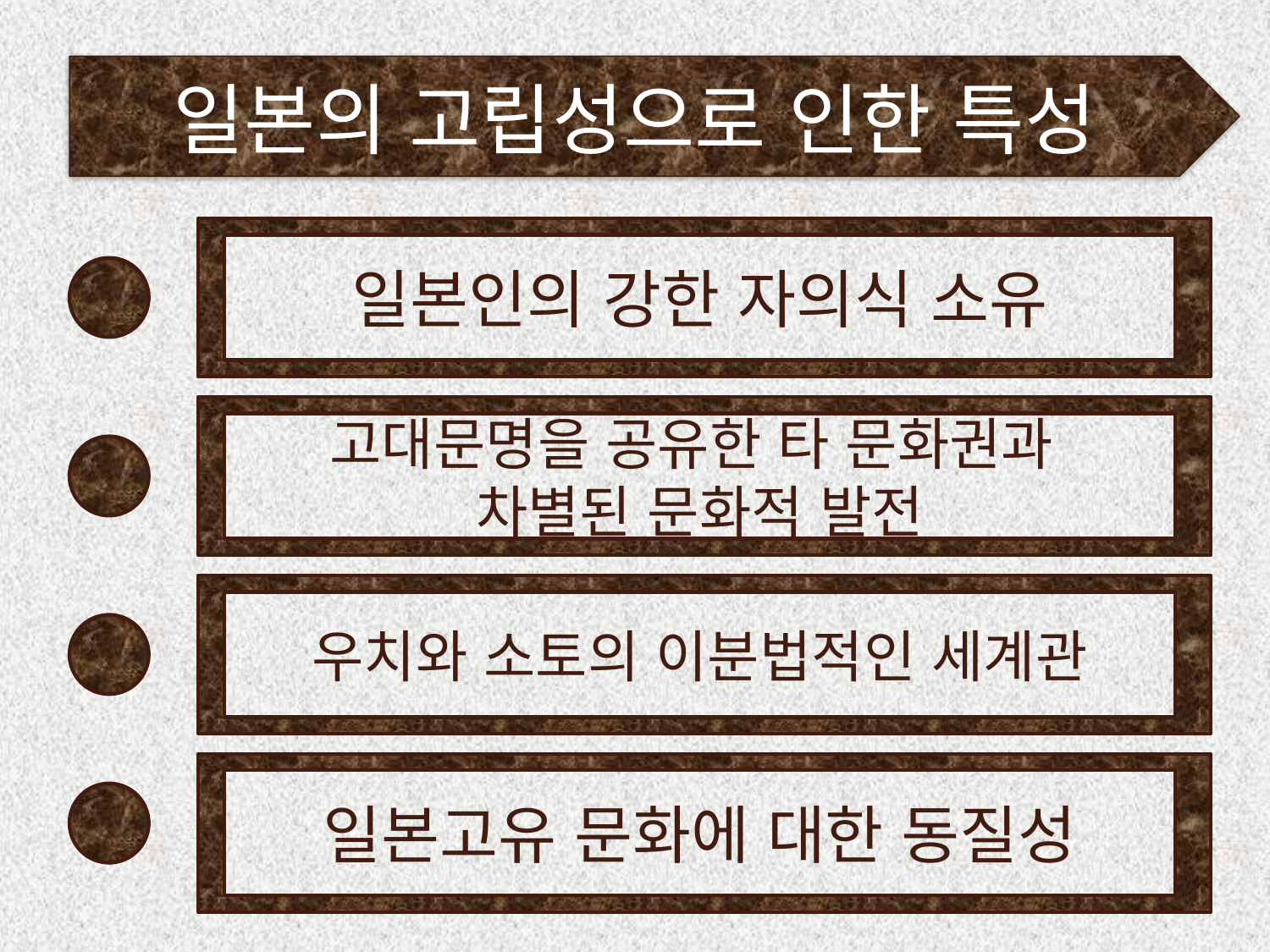

# 일본의 고립성으로 인한 특성

일본인의 강한 자의식 소유

고대문명을 공유한 타 문화권과
차별된 문화적 발전

우치와 소토의 이분법적인 세계관

일본고유 문화에 대한 동질성